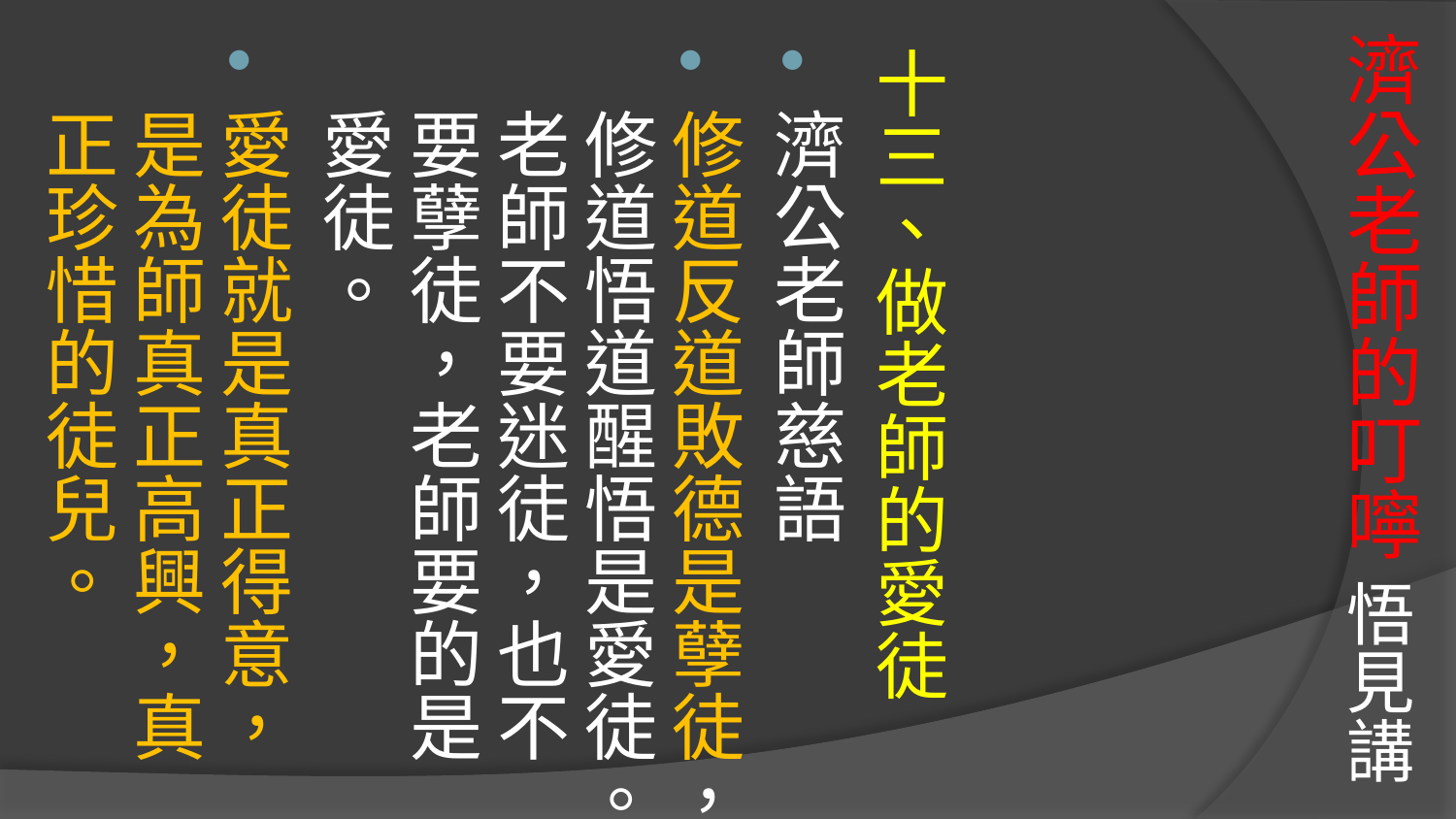

# 濟公老師的叮嚀 悟見講
十三、做老師的愛徒
濟公老師慈語
修道反道敗德是孽徒，修道悟道醒悟是愛徒。老師不要迷徒，也不要孽徒，老師要的是愛徒。
愛徒就是真正得意，是為師真正高興，真正珍惜的徒兒。